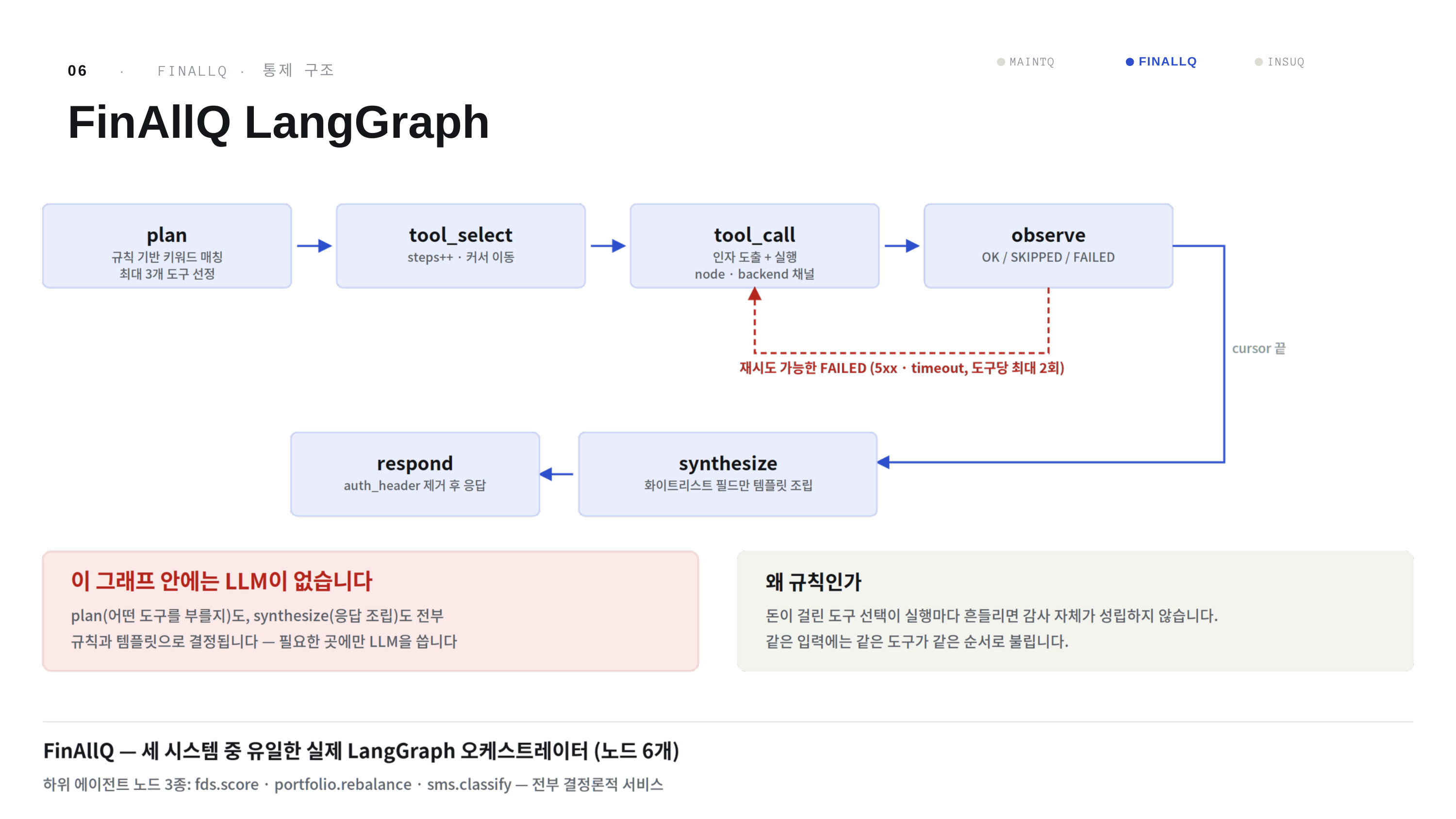

MAINTQ

FINALLQ

INSUQ

06   ·   FINALLQ · 통제 구조

FinAllQ LangGraph